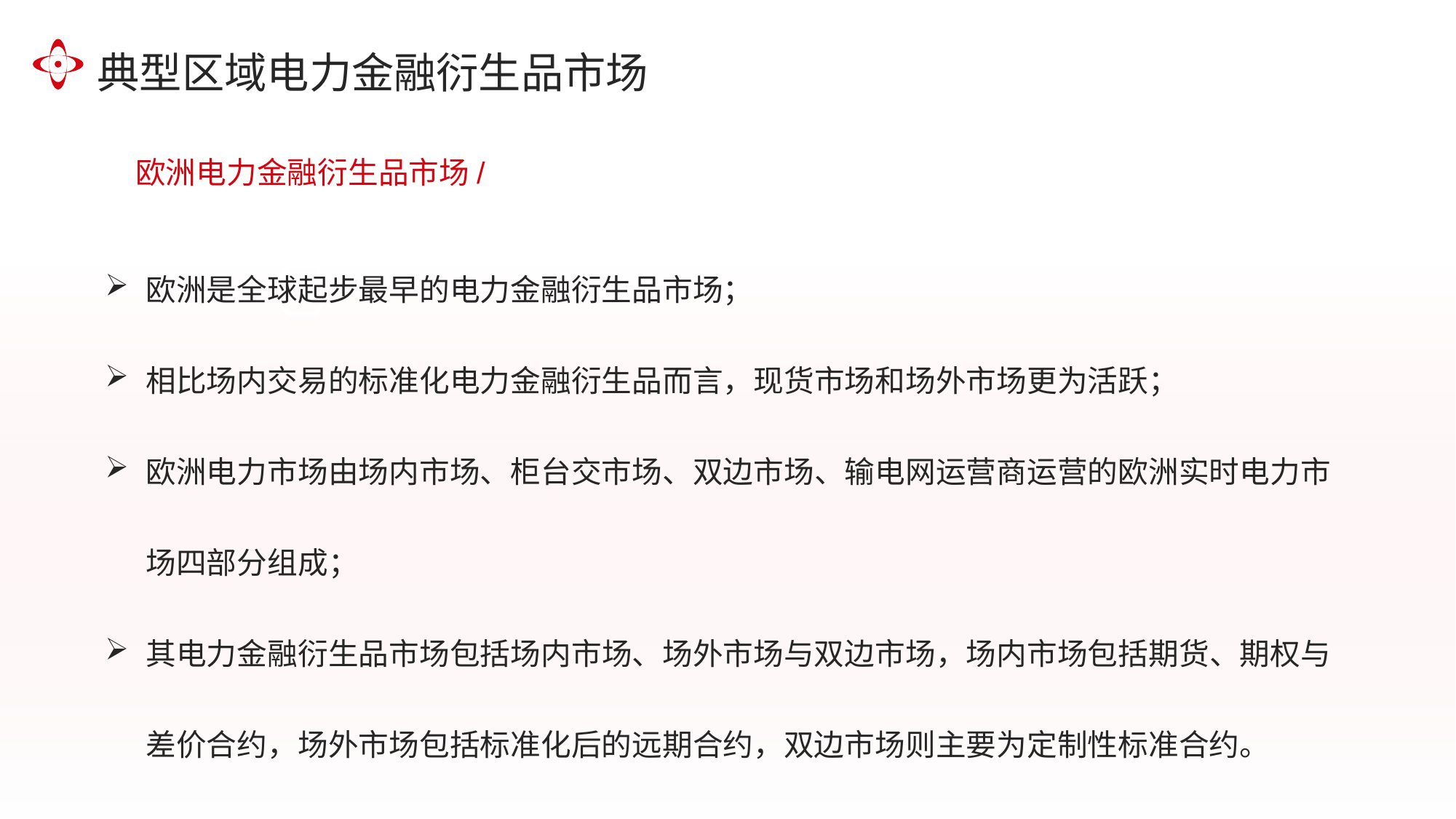

典型区域电力金融衍生品市场

欧洲电力金融衍生品市场/
欧洲是全球起步最早的电力金融衍生品市场；
相比场内交易的标准化电力金融衍生品而言，现货市场和场外市场更为活跃；
欧洲电力市场由场内市场、柜台交市场、双边市场、输电网运营商运营的欧洲实时电力市场四部分组成；
其电力金融衍生品市场包括场内市场、场外市场与双边市场，场内市场包括期货、期权与差价合约，场外市场包括标准化后的远期合约，双边市场则主要为定制性标准合约。